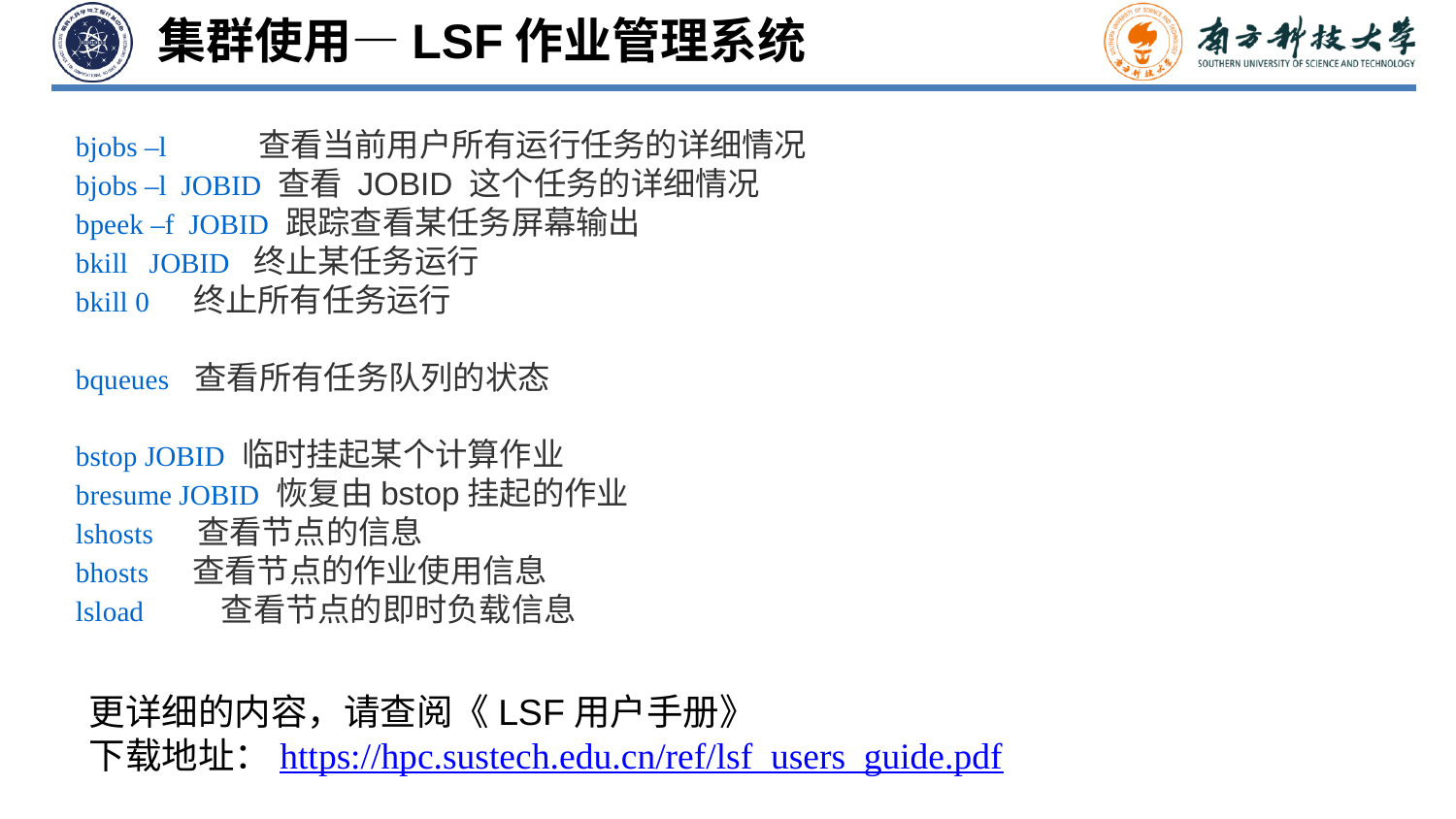

集群使用—LSF作业管理系统
bjobs –l            查看当前用户所有运行任务的详细情况
bjobs –l  JOBID 查看 JOBID 这个任务的详细情况
bpeek –f  JOBID 跟踪查看某任务屏幕输出
bkill   JOBID  终止某任务运行
bkill 0    终止所有任务运行

bqueues  查看所有任务队列的状态

bstop JOBID 临时挂起某个计算作业
bresume JOBID 恢复由bstop挂起的作业
lshosts    查看节点的信息
bhosts    查看节点的作业使用信息
lsload          查看节点的即时负载信息

更详细的内容，请查阅《LSF用户手册》
下载地址：https://hpc.sustech.edu.cn/ref/lsf_users_guide.pdf